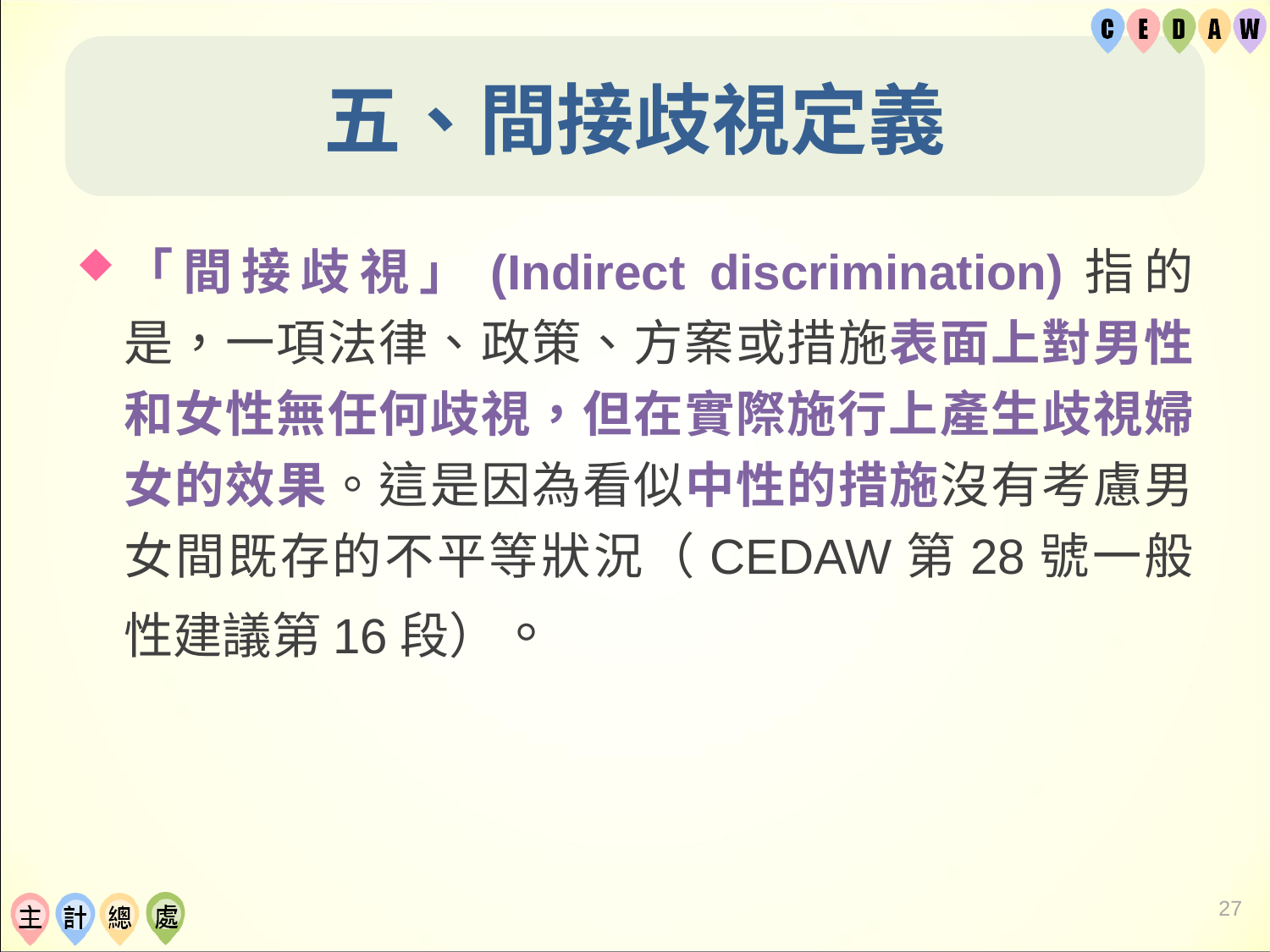

# 五、間接歧視定義
「間接歧視」(Indirect discrimination)指的是，一項法律、政策、方案或措施表面上對男性和女性無任何歧視，但在實際施行上產生歧視婦女的效果。這是因為看似中性的措施沒有考慮男女間既存的不平等狀況（CEDAW第28號一般性建議第16段）。
27